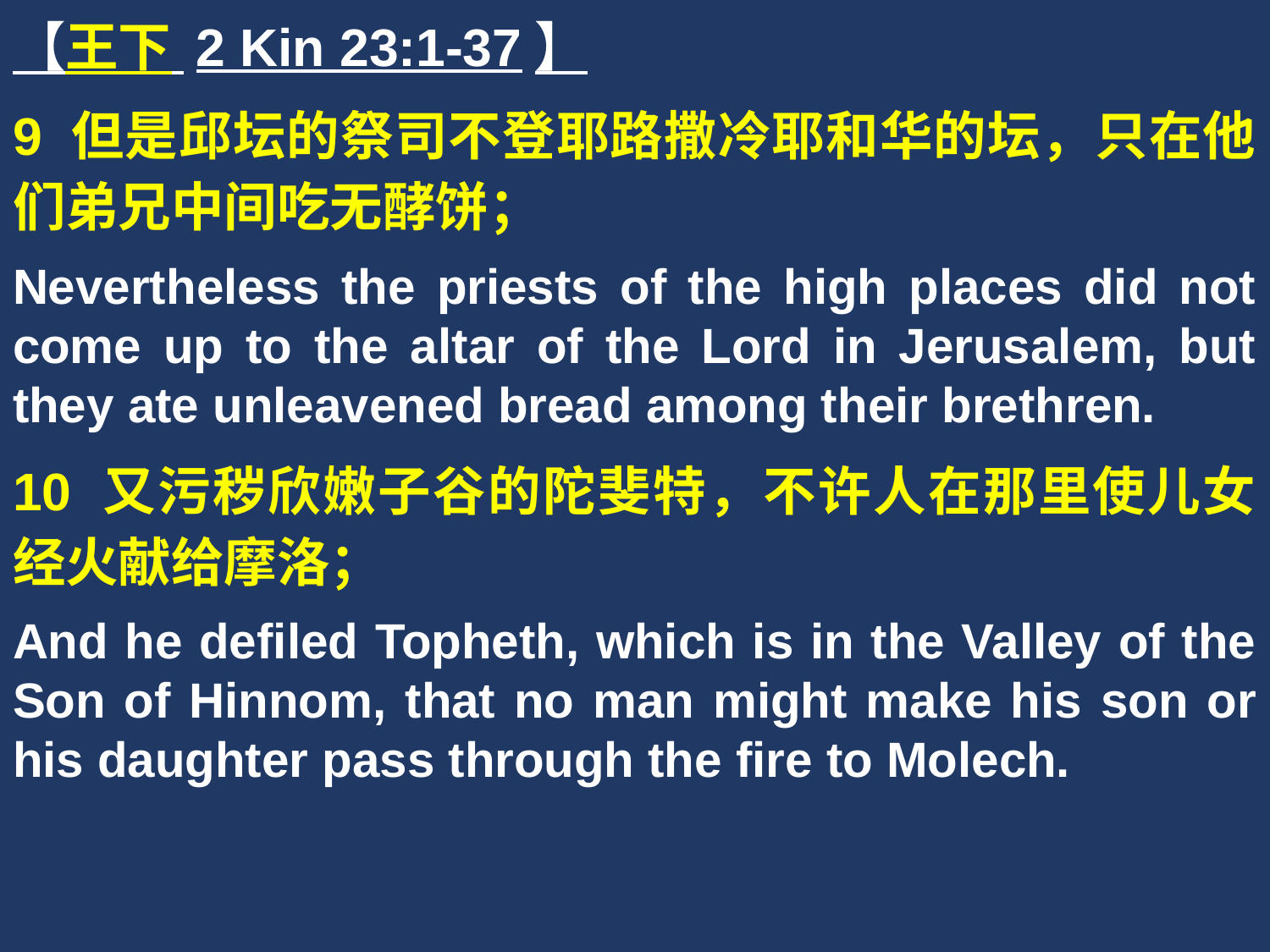

【王下 2 Kin 23:1-37】
9 但是邱坛的祭司不登耶路撒冷耶和华的坛，只在他们弟兄中间吃无酵饼；
Nevertheless the priests of the high places did not come up to the altar of the Lord in Jerusalem, but they ate unleavened bread among their brethren.
10 又污秽欣嫩子谷的陀斐特，不许人在那里使儿女经火献给摩洛；
And he defiled Topheth, which is in the Valley of the Son of Hinnom, that no man might make his son or his daughter pass through the fire to Molech.